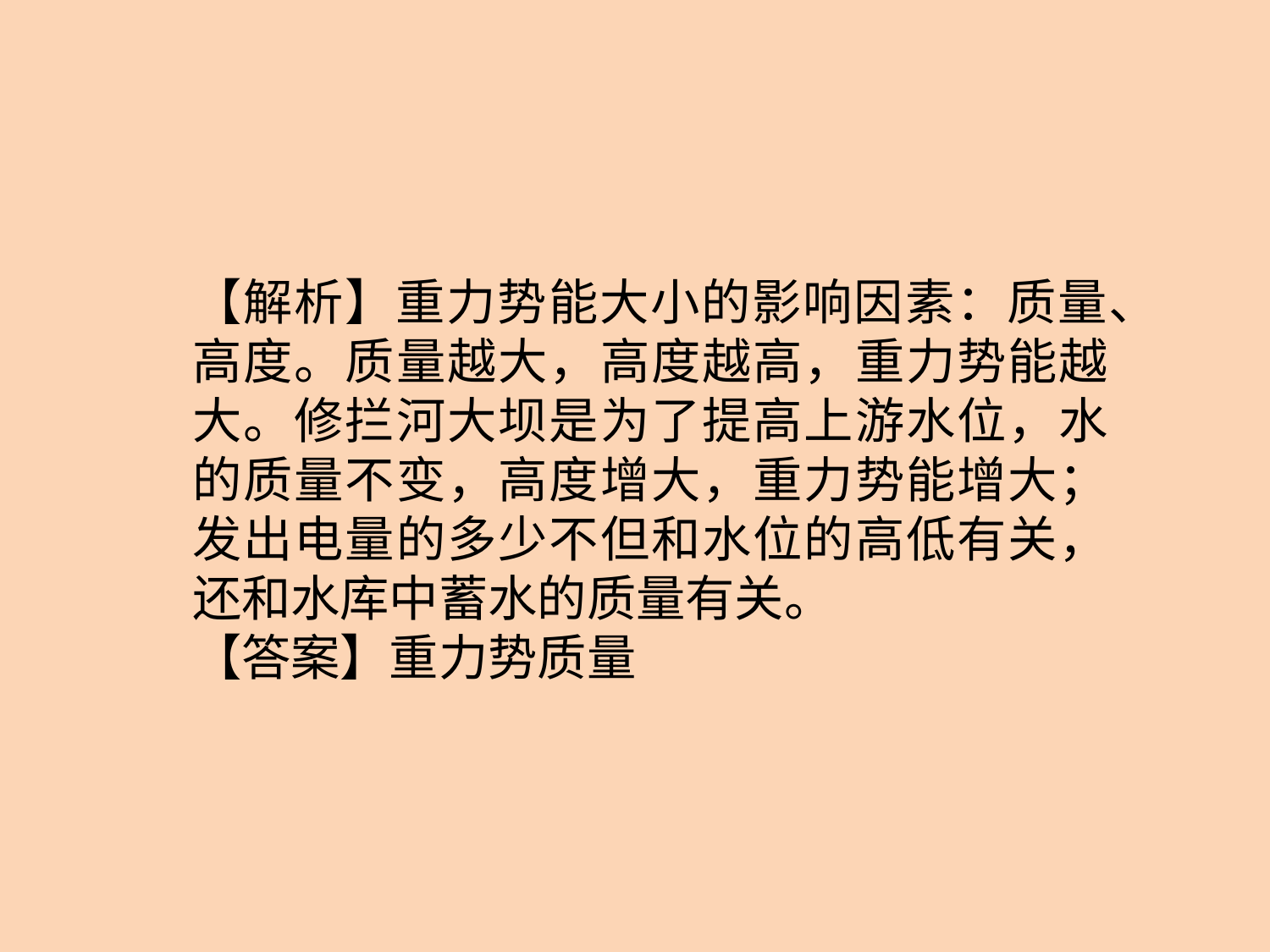

【解析】重力势能大小的影响因素：质量、高度。质量越大，高度越高，重力势能越大。修拦河大坝是为了提高上游水位，水的质量不变，高度增大，重力势能增大；发出电量的多少不但和水位的高低有关，还和水库中蓄水的质量有关。
【答案】重力势质量